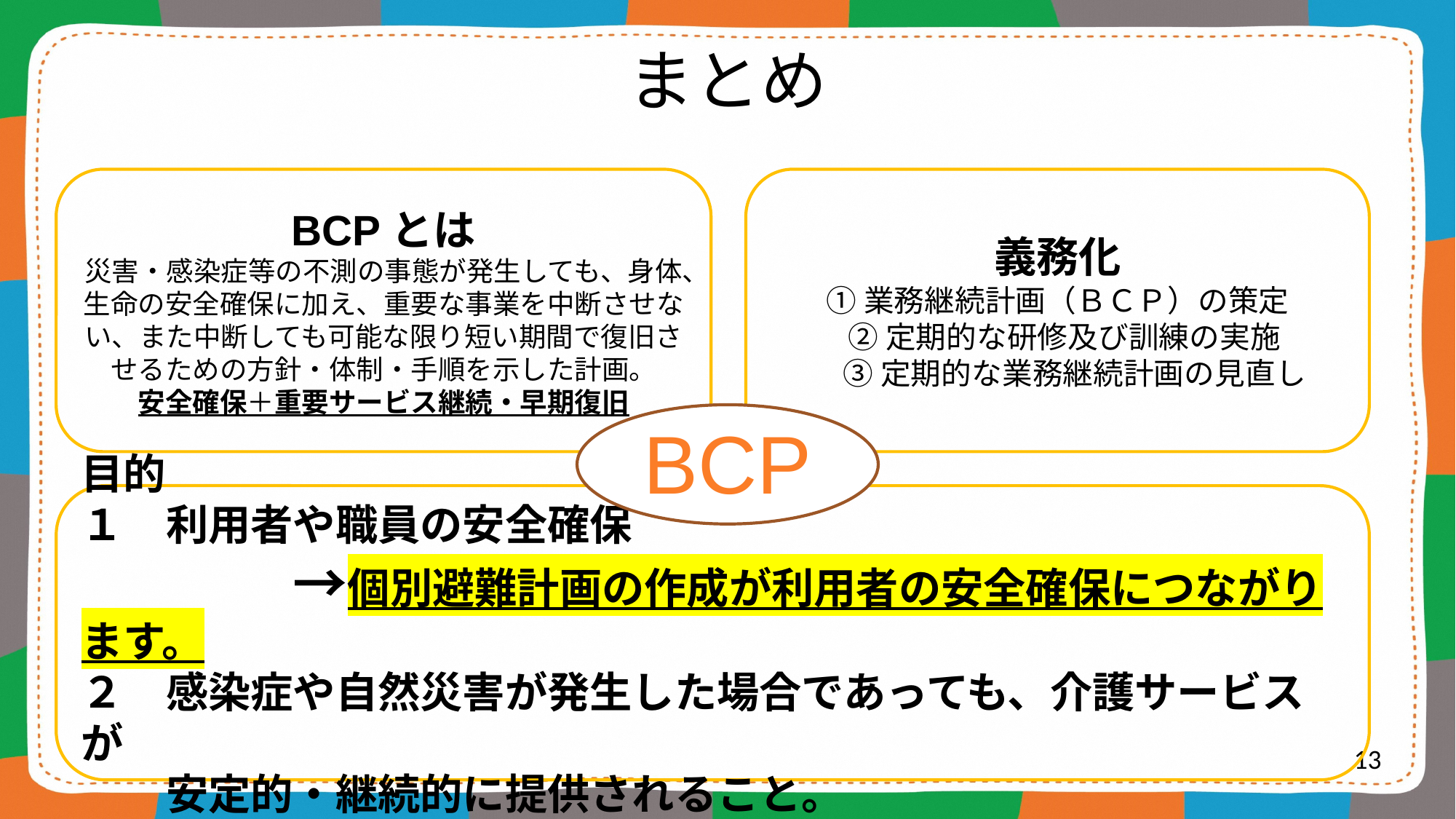

# まとめ
義務化
①業務継続計画（ＢＣＰ）の策定
  ②定期的な研修及び訓練の実施
     ③定期的な業務継続計画の見直し
BCPとは
災害・感染症等の不測の事態が発生しても、身体、生命の安全確保に加え、重要な事業を中断させない、また中断しても可能な限り短い期間で復旧させるための方針・体制・手順を示した計画。
安全確保＋重要サービス継続・早期復旧

BCP

目的
１　利用者や職員の安全確保
　　　　　→個別避難計画の作成が利用者の安全確保につながります。
２　感染症や自然災害が発生した場合であっても、介護サービスが
　　安定的・継続的に提供されること。

13